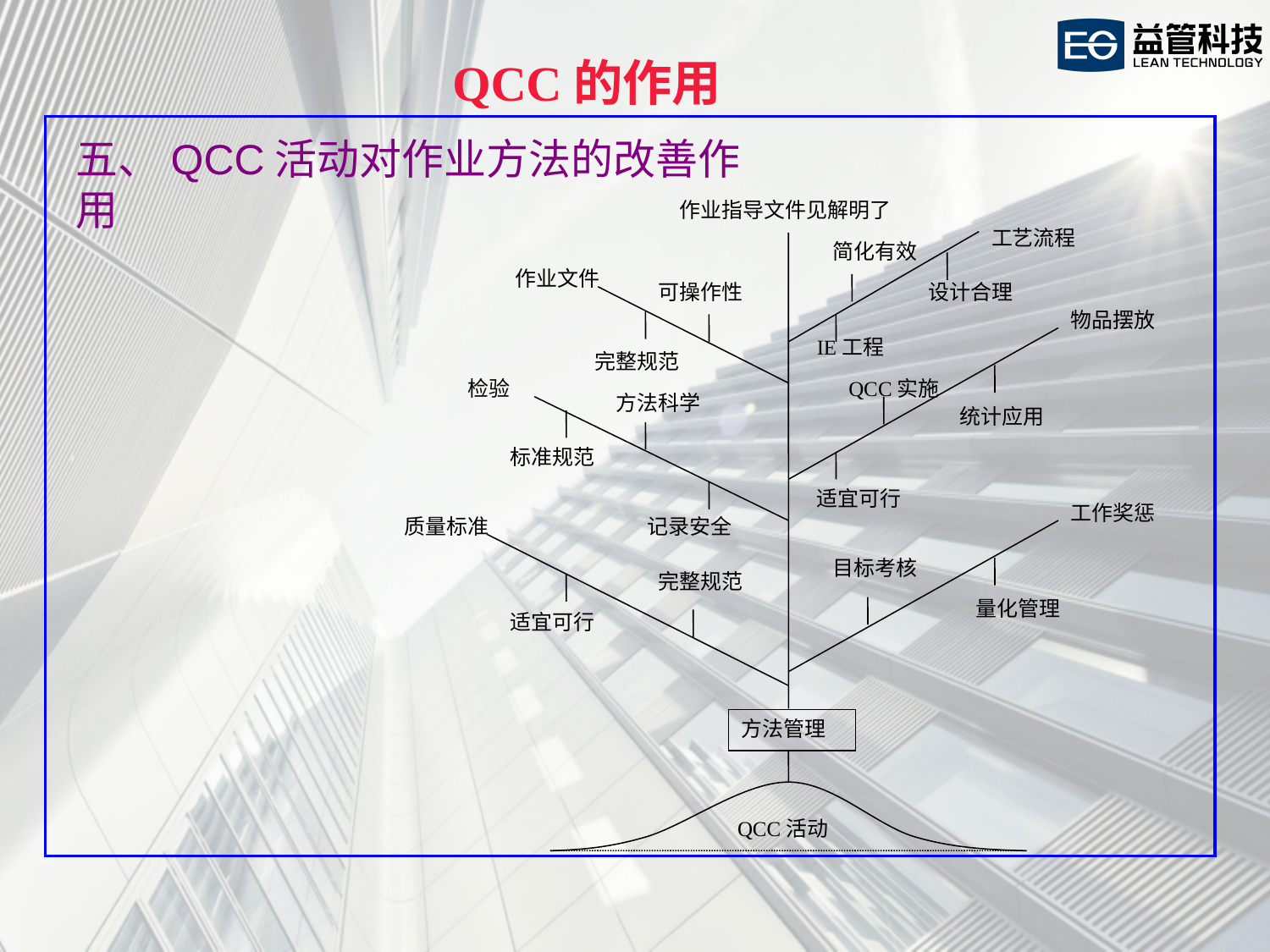

QCC的作用

五、QCC活动对作业方法的改善作用
作业指导文件见解明了
工艺流程

简化有效

作业文件
可操作性
设计合理

物品摆放

IE工程
完整规范

检验
QCC实施
方法科学

统计应用

标准规范

适宜可行

工作奖惩
质量标准
记录安全

目标考核

完整规范

量化管理

适宜可行

方法管理

QCC活动